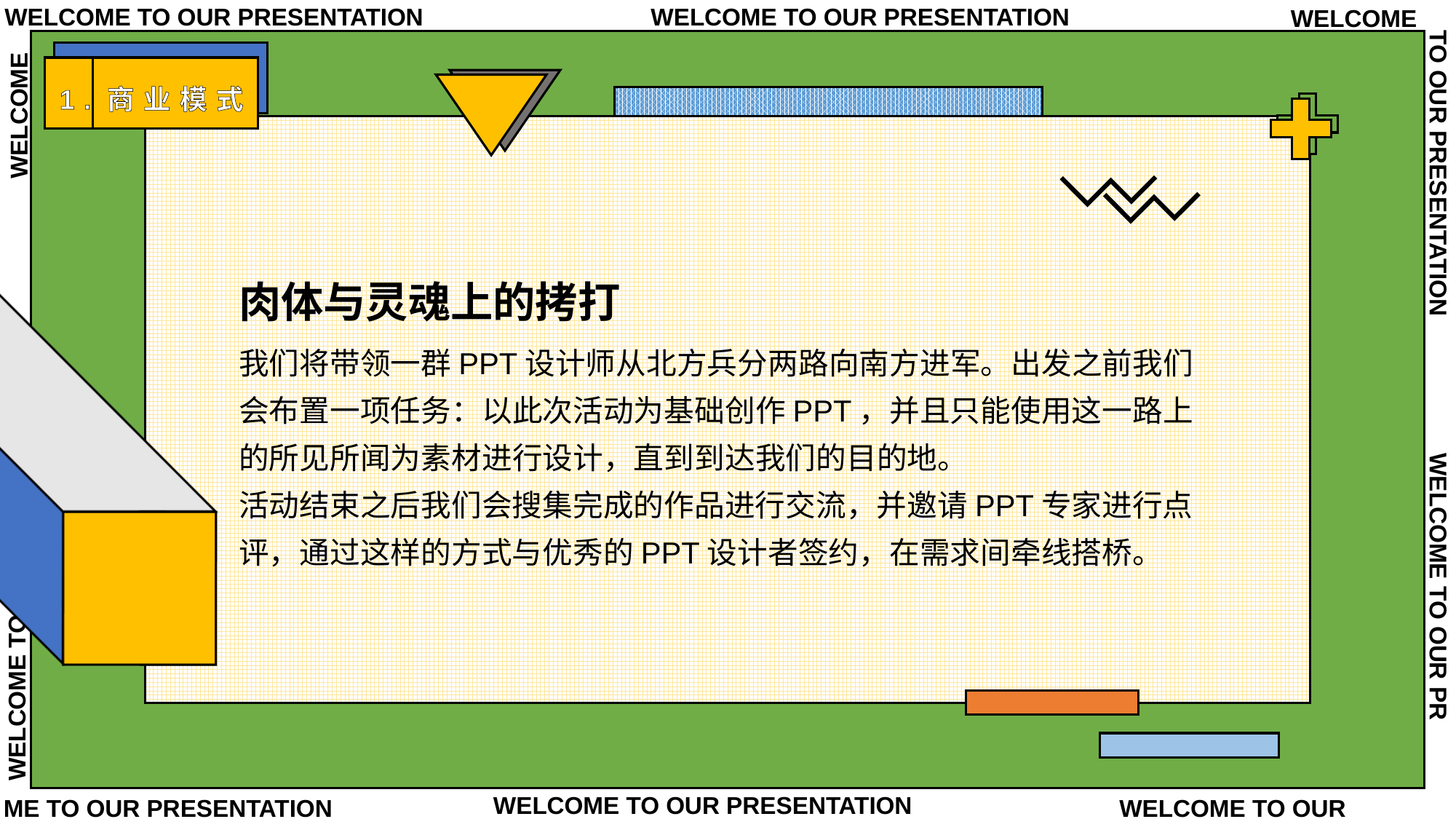

1.商业模式
肉体与灵魂上的拷打
我们将带领一群PPT设计师从北方兵分两路向南方进军。出发之前我们会布置一项任务：以此次活动为基础创作PPT，并且只能使用这一路上的所见所闻为素材进行设计，直到到达我们的目的地。
活动结束之后我们会搜集完成的作品进行交流，并邀请PPT专家进行点评，通过这样的方式与优秀的PPT设计者签约，在需求间牵线搭桥。